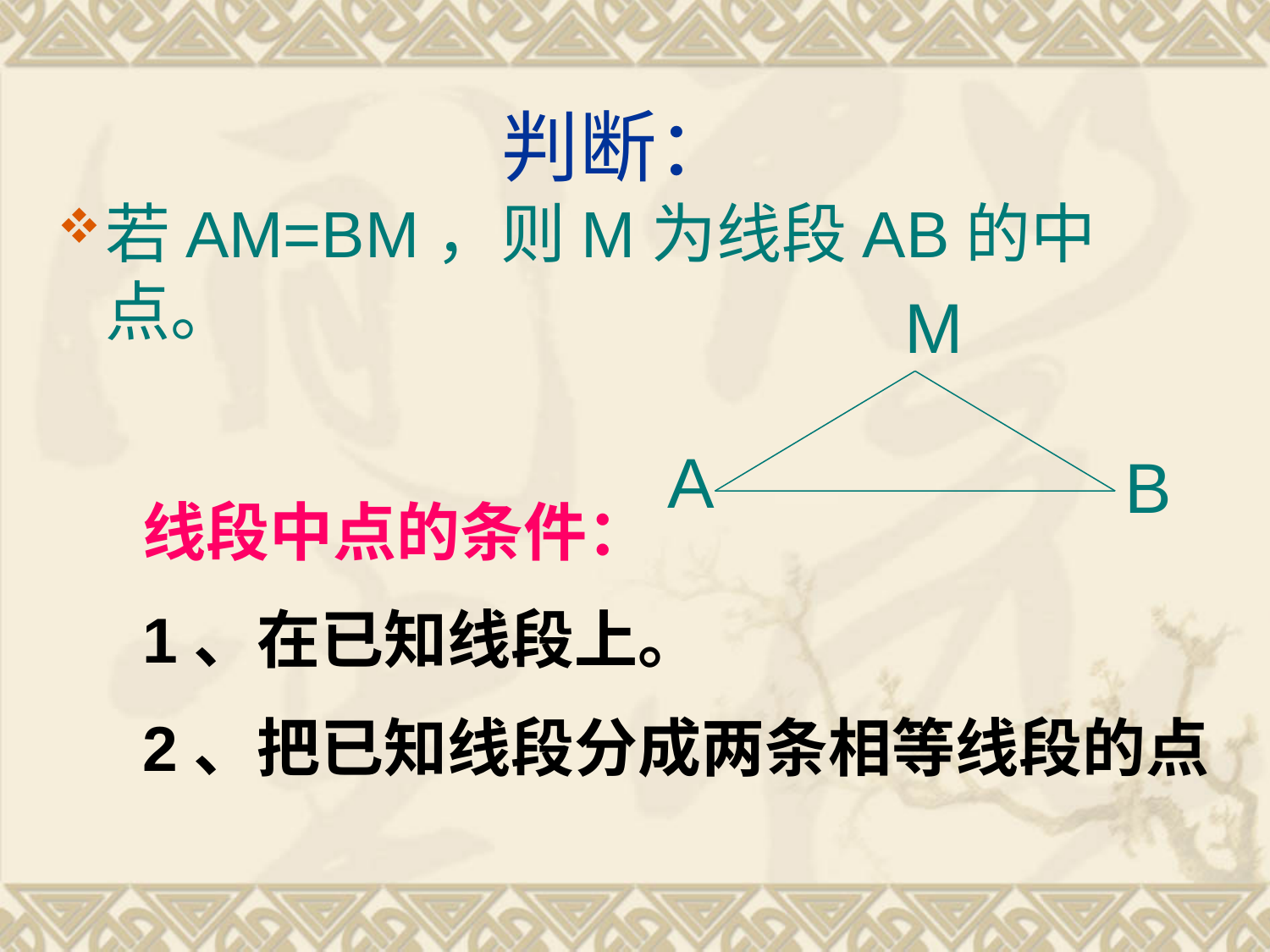

# 判断：
若AM=BM，则M为线段AB的中点。
M

A
B

线段中点的条件：
1、在已知线段上。
2、把已知线段分成两条相等线段的点